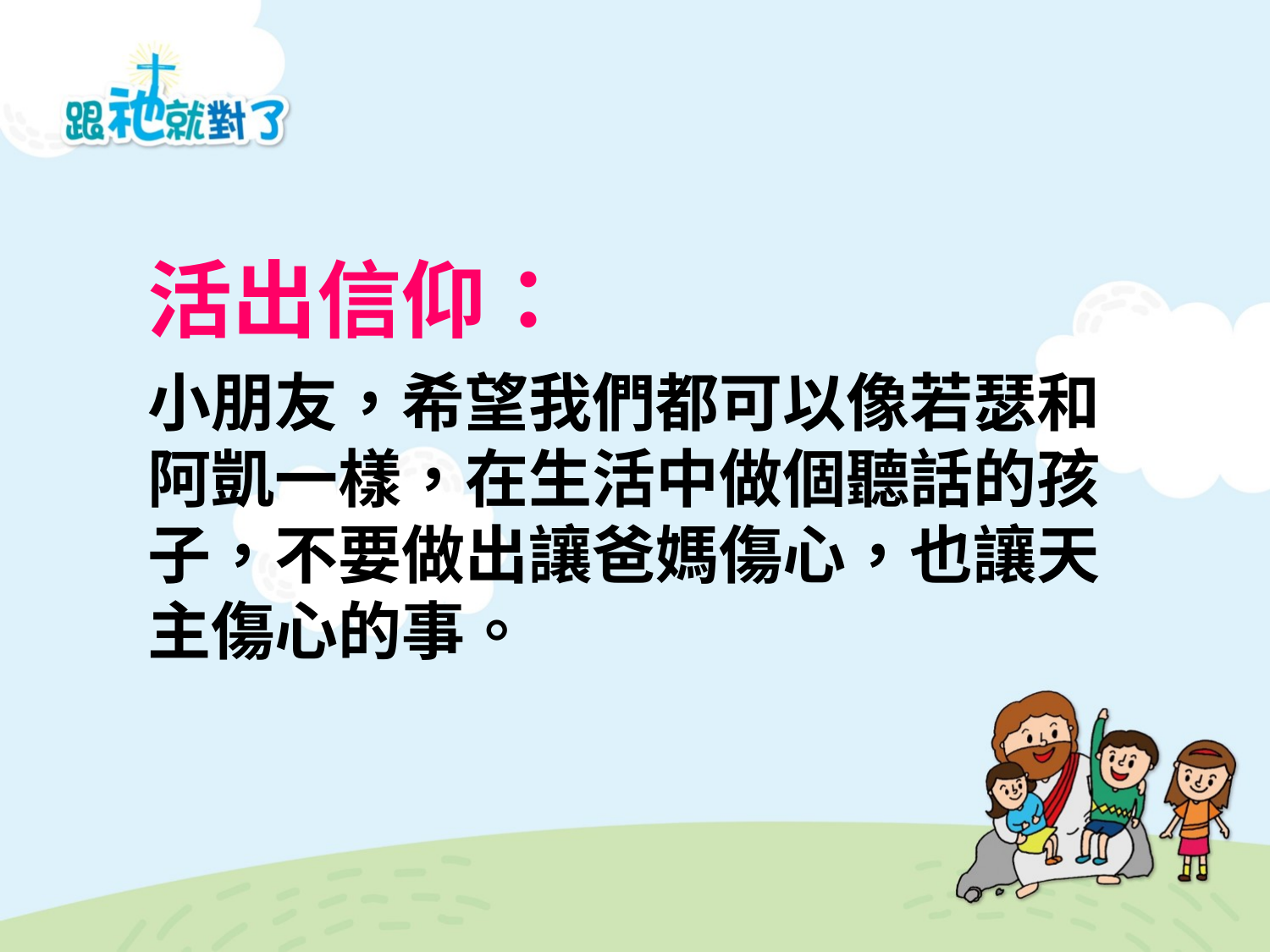

活出信仰：
小朋友，希望我們都可以像若瑟和阿凱一樣，在生活中做個聽話的孩子，不要做出讓爸媽傷心，也讓天主傷心的事。